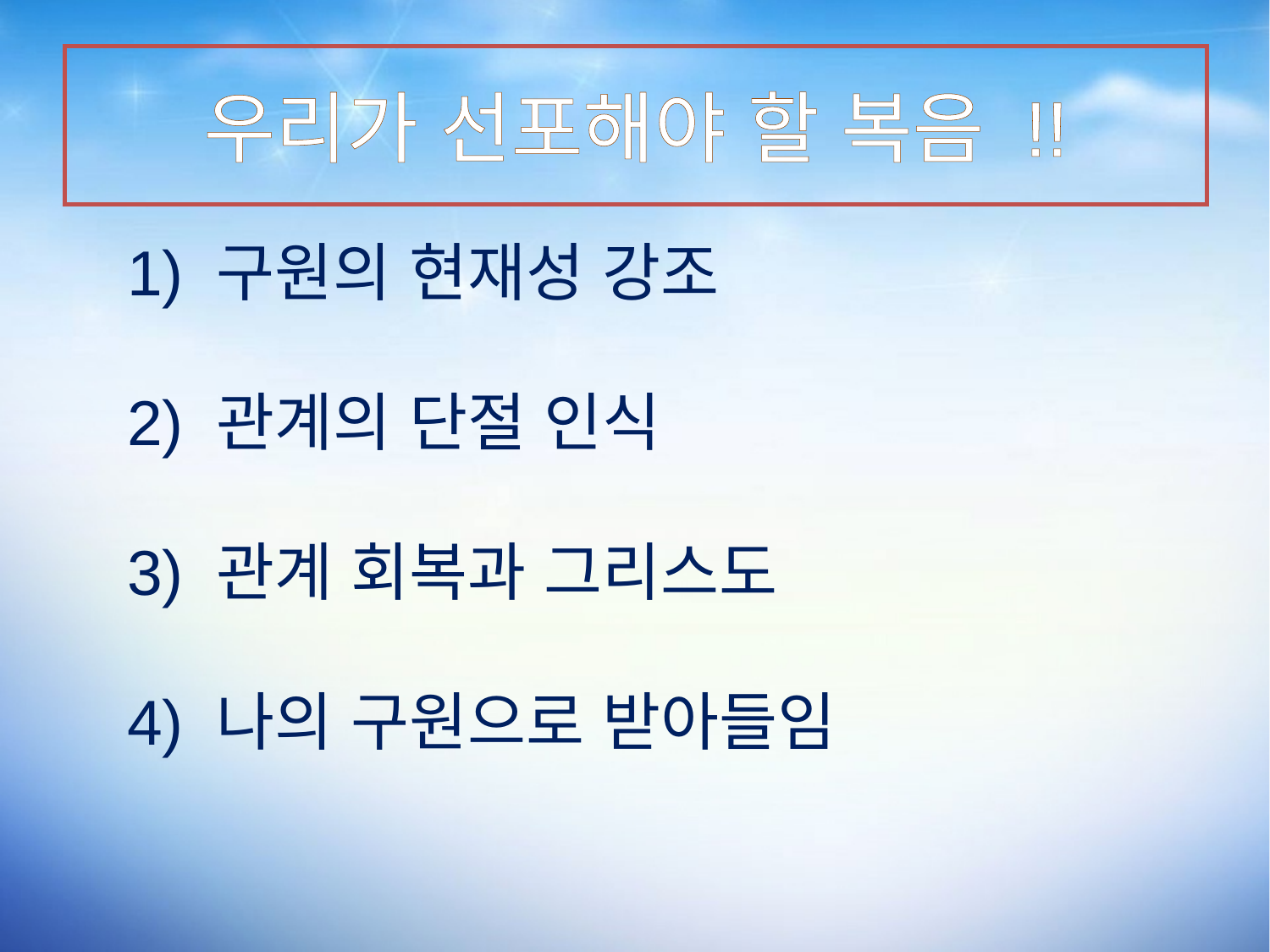

우리가 선포해야 할 복음 !!
1) 구원의 현재성 강조
2) 관계의 단절 인식
3) 관계 회복과 그리스도
4) 나의 구원으로 받아들임